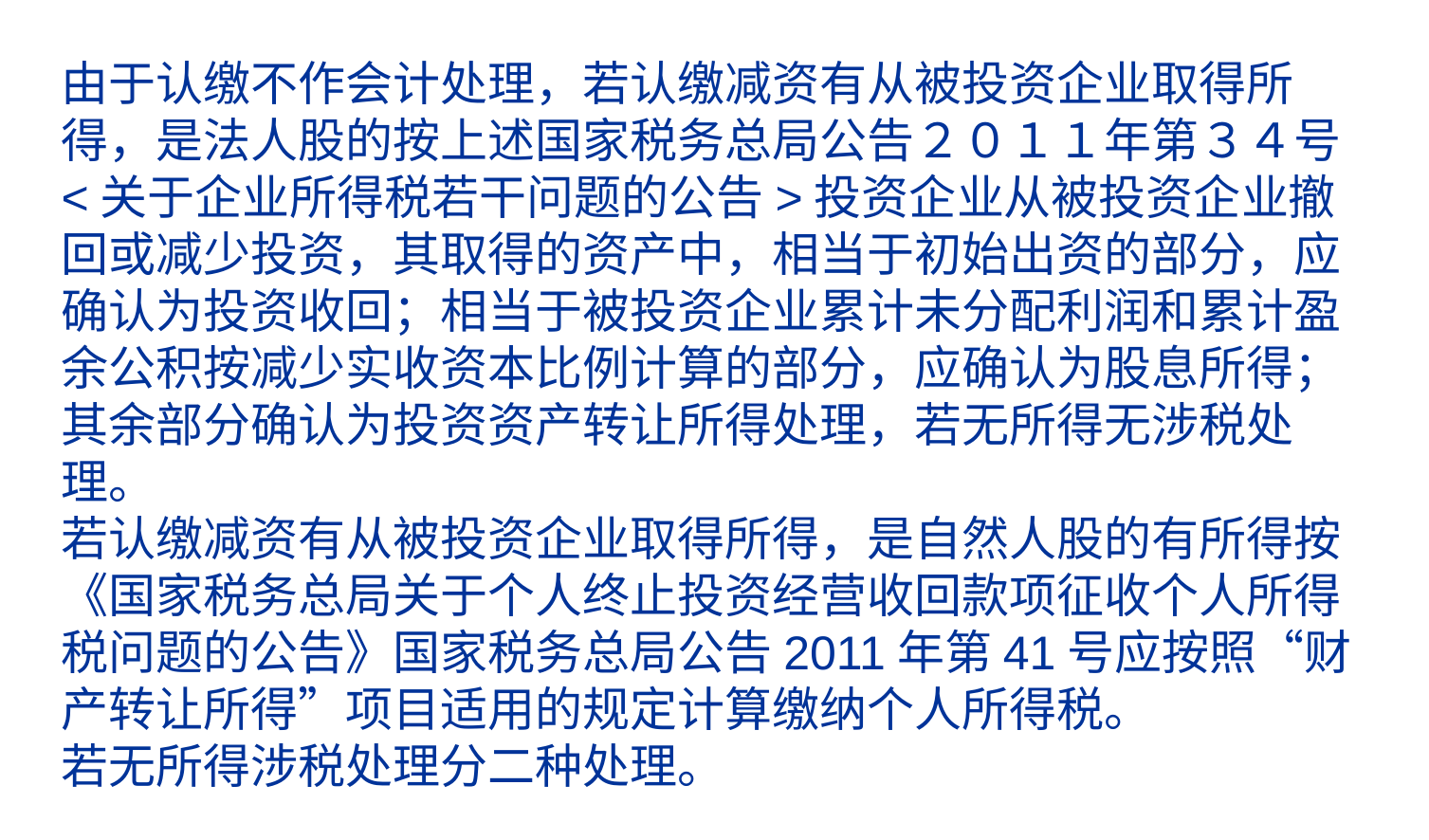

# 由于认缴不作会计处理，若认缴减资有从被投资企业取得所得，是法人股的按上述国家税务总局公告２０１１年第３４号<关于企业所得税若干问题的公告>投资企业从被投资企业撤回或减少投资，其取得的资产中，相当于初始出资的部分，应确认为投资收回；相当于被投资企业累计未分配利润和累计盈余公积按减少实收资本比例计算的部分，应确认为股息所得；其余部分确认为投资资产转让所得处理，若无所得无涉税处理。 若认缴减资有从被投资企业取得所得，是自然人股的有所得按《国家税务总局关于个人终止投资经营收回款项征收个人所得税问题的公告》国家税务总局公告2011年第41号应按照“财产转让所得”项目适用的规定计算缴纳个人所得税。 若无所得涉税处理分二种处理。